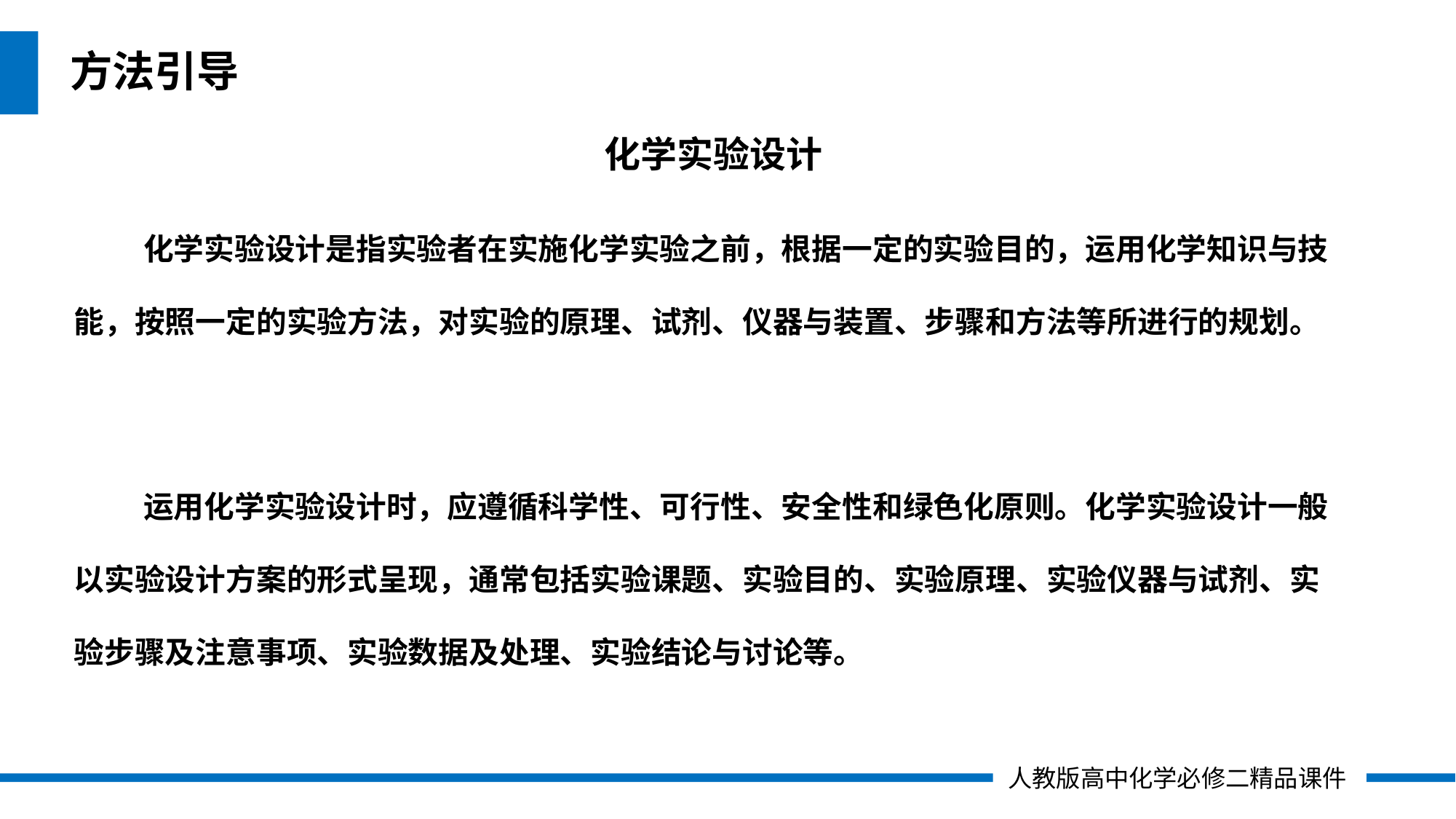

方法引导
化学实验设计
         化学实验设计是指实验者在实施化学实验之前，根据一定的实验目的，运用化学知识与技能，按照一定的实验方法，对实验的原理、试剂、仪器与装置、步骤和方法等所进行的规划。
         运用化学实验设计时，应遵循科学性、可行性、安全性和绿色化原则。化学实验设计一般以实验设计方案的形式呈现，通常包括实验课题、实验目的、实验原理、实验仪器与试剂、实验步骤及注意事项、实验数据及处理、实验结论与讨论等。